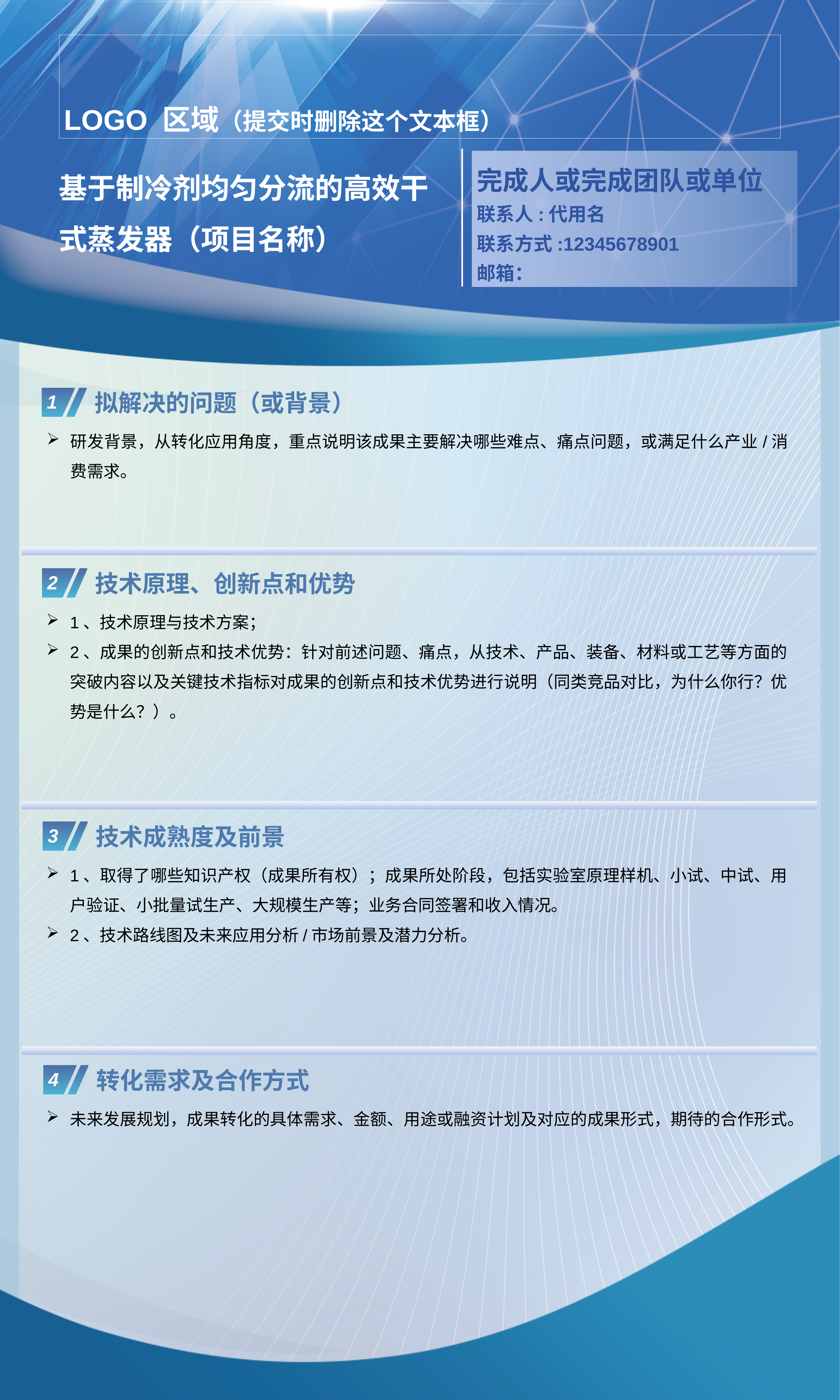

LOGO 区域（提交时删除这个文本框）
基于制冷剂均匀分流的高效干式蒸发器（项目名称）

完成人或完成团队或单位
联系人:代用名
联系方式:12345678901
邮箱：
拟解决的问题（或背景）

1
研发背景，从转化应用角度，重点说明该成果主要解决哪些难点、痛点问题，或满足什么产业/消费需求。

技术原理、创新点和优势

2
1、技术原理与技术方案；
2、成果的创新点和技术优势：针对前述问题、痛点，从技术、产品、装备、材料或工艺等方面的突破内容以及关键技术指标对成果的创新点和技术优势进行说明（同类竞品对比，为什么你行？优势是什么？）。

技术成熟度及前景

3
1、取得了哪些知识产权（成果所有权）；成果所处阶段，包括实验室原理样机、小试、中试、用户验证、小批量试生产、大规模生产等；业务合同签署和收入情况。
2、技术路线图及未来应用分析/市场前景及潜力分析。

转化需求及合作方式

4
未来发展规划，成果转化的具体需求、金额、用途或融资计划及对应的成果形式，期待的合作形式。